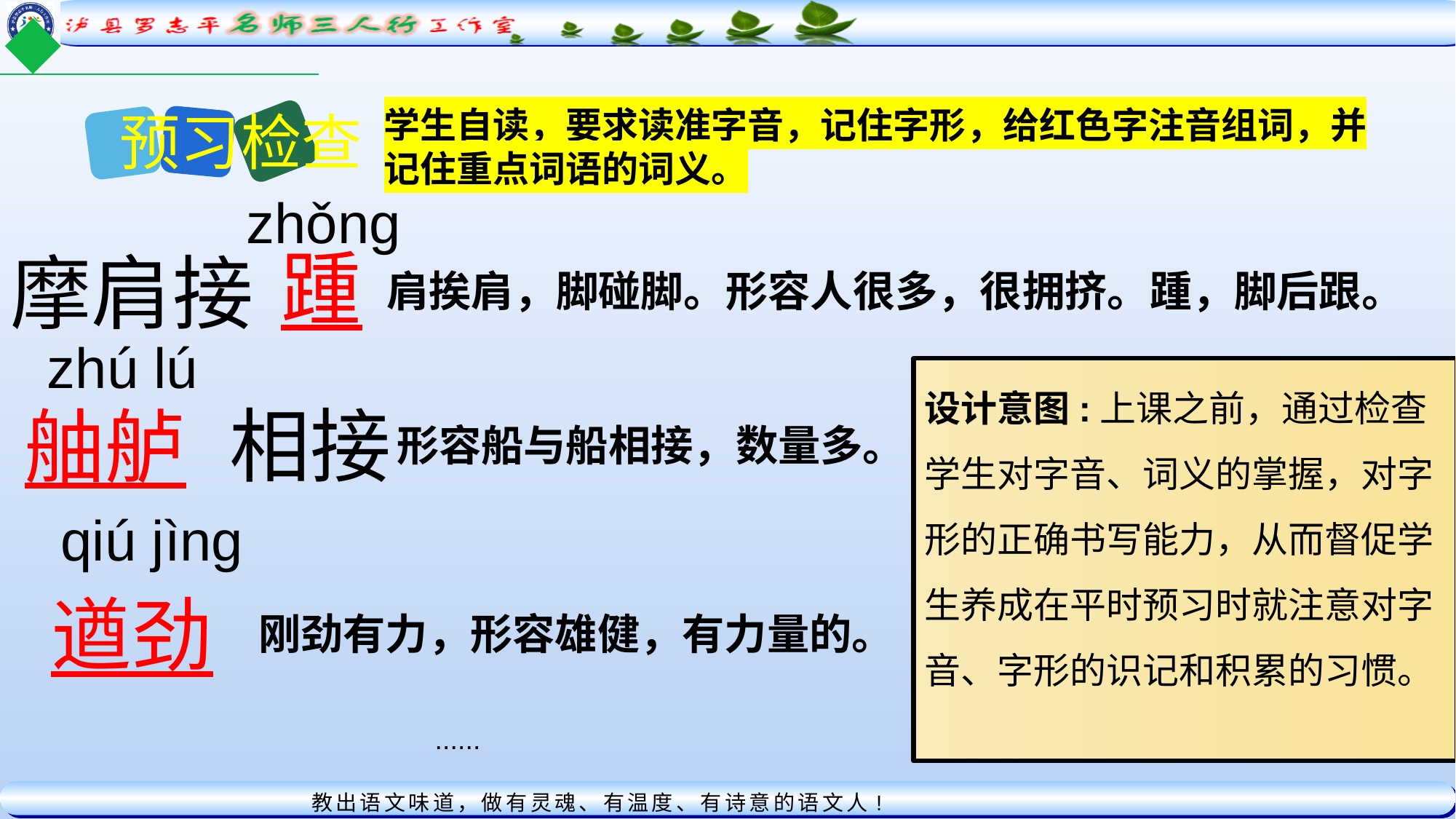

预习检查
学生自读，要求读准字音，记住字形，给红色字注音组词，并
记住重点词语的词义。

zhǒng
踵
摩肩接
肩挨肩，脚碰脚。形容人很多，很拥挤。踵，脚后跟。
zhú lú
设计意图:上课之前，通过检查学生对字音、词义的掌握，对字形的正确书写能力，从而督促学生养成在平时预习时就注意对字音、字形的识记和积累的习惯。

相接
舳舻
形容船与船相接，数量多。
qiú jìnɡ
遒劲
刚劲有力，形容雄健，有力量的。
......